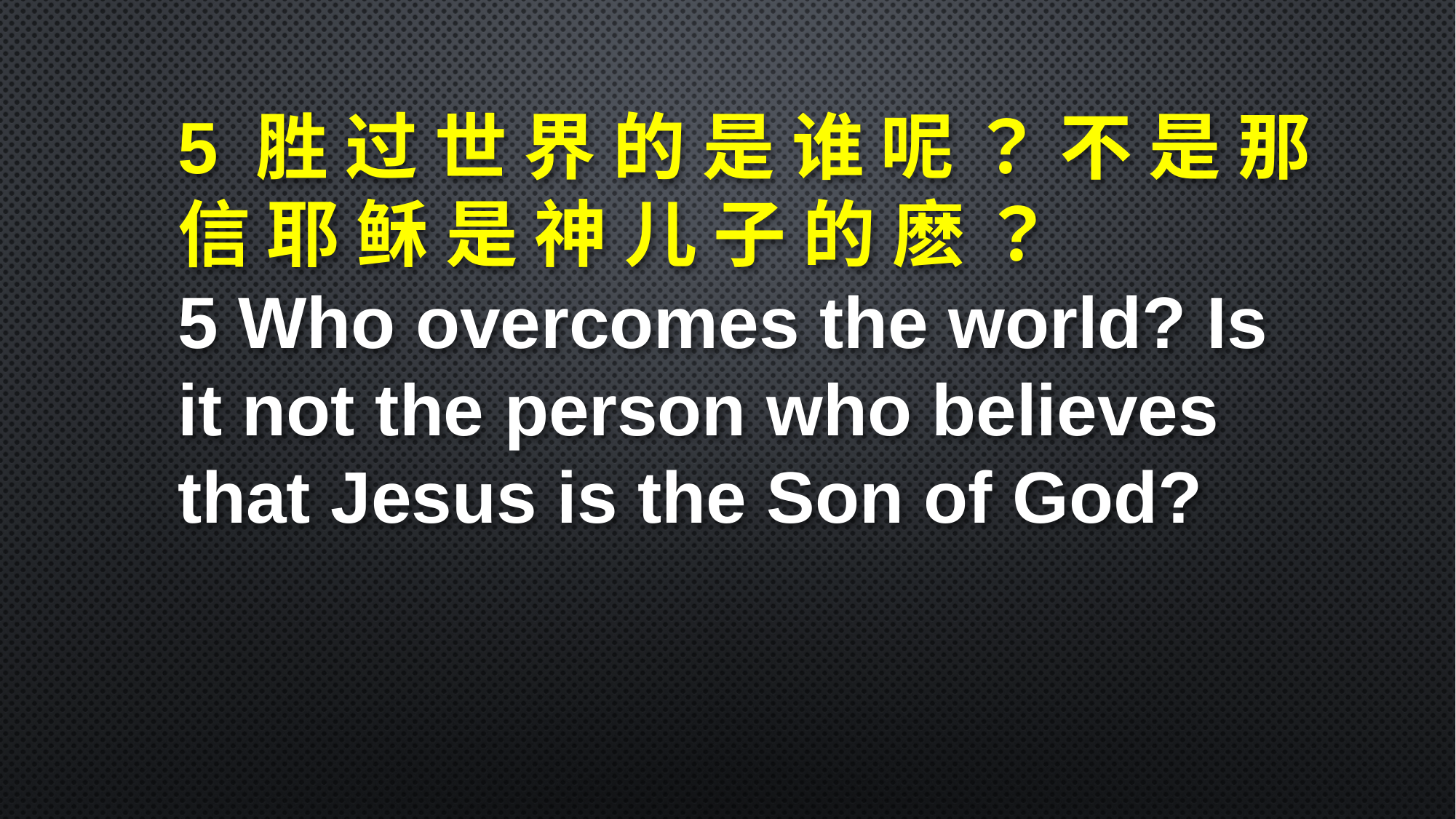

5 胜 过 世 界 的 是 谁 呢 ？ 不 是 那 信 耶 稣 是 神 儿 子 的 麽 ？
5 Who overcomes the world? Is it not the person who believes that Jesus is the Son of God?